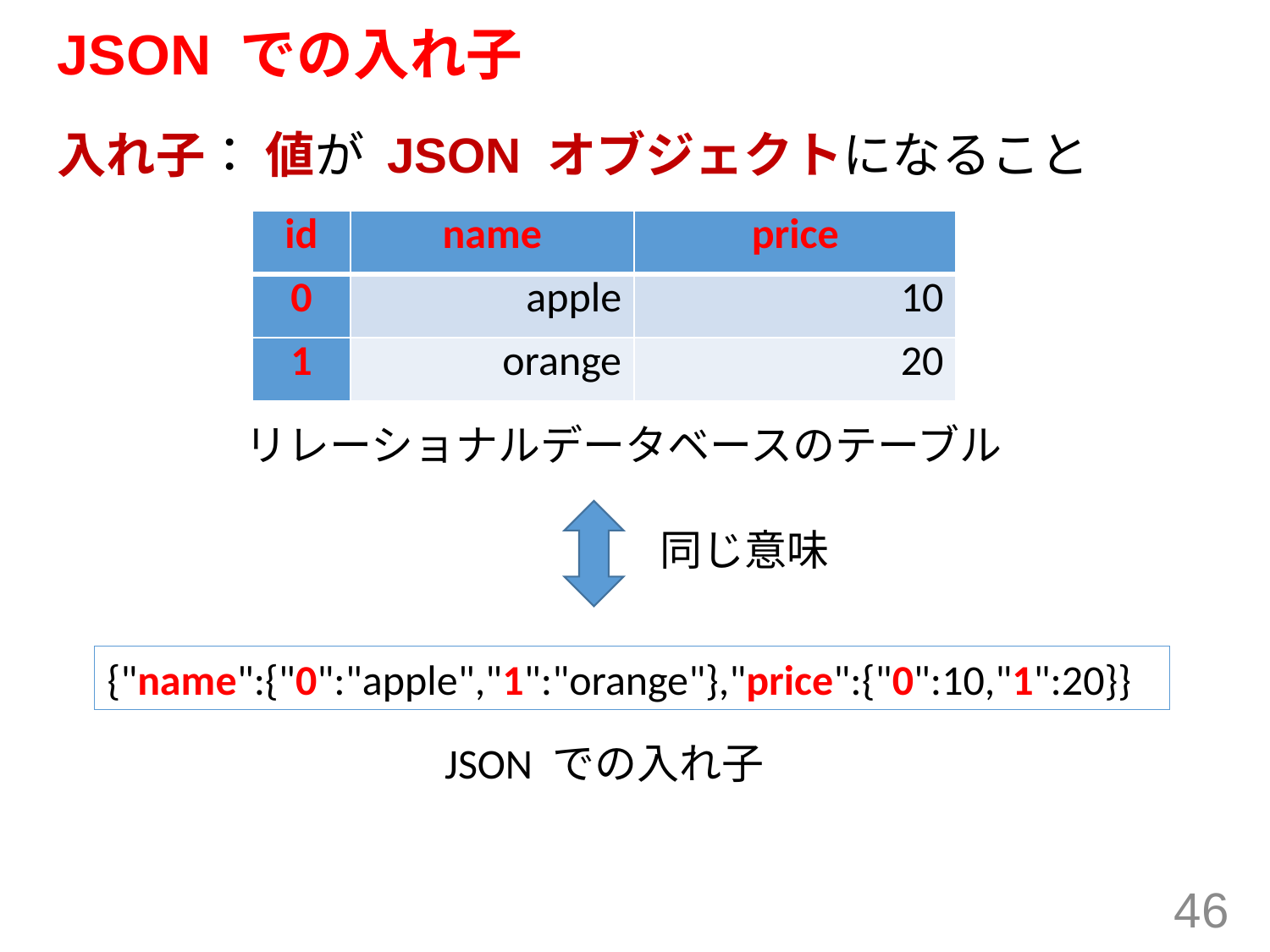

# JSON での入れ子
入れ子： 値が JSON オブジェクトになること
| id | name | price |
| --- | --- | --- |
| 0 | apple | 10 |
| 1 | orange | 20 |
リレーショナルデータベースのテーブル

同じ意味
{"name":{"0":"apple","1":"orange"},"price":{"0":10,"1":20}}
JSON での入れ子
46